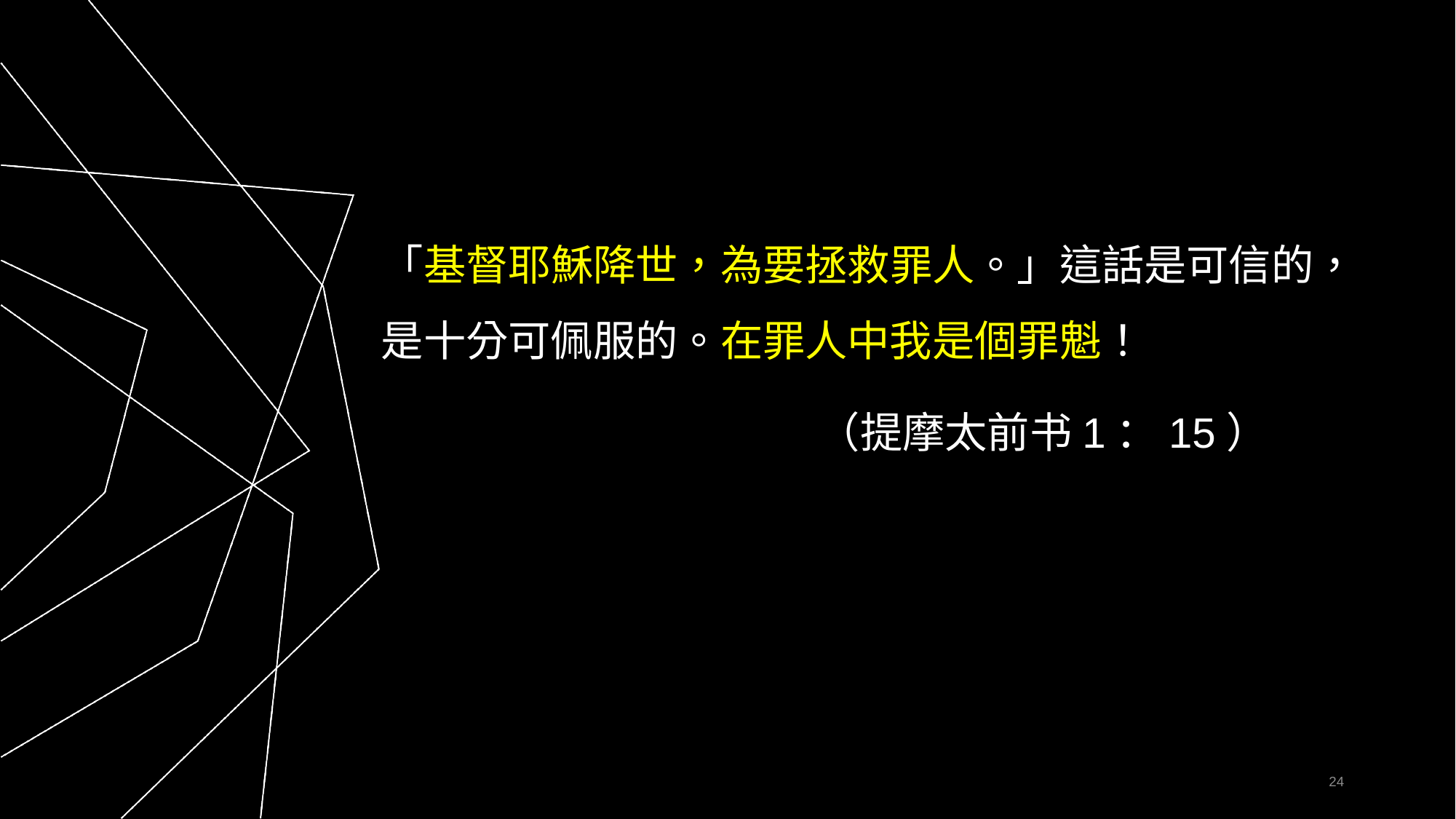

「基督耶穌降世，為要拯救罪人。」這話是可信的，是十分可佩服的。在罪人中我是個罪魁！
 				（提摩太前书1：15）

24